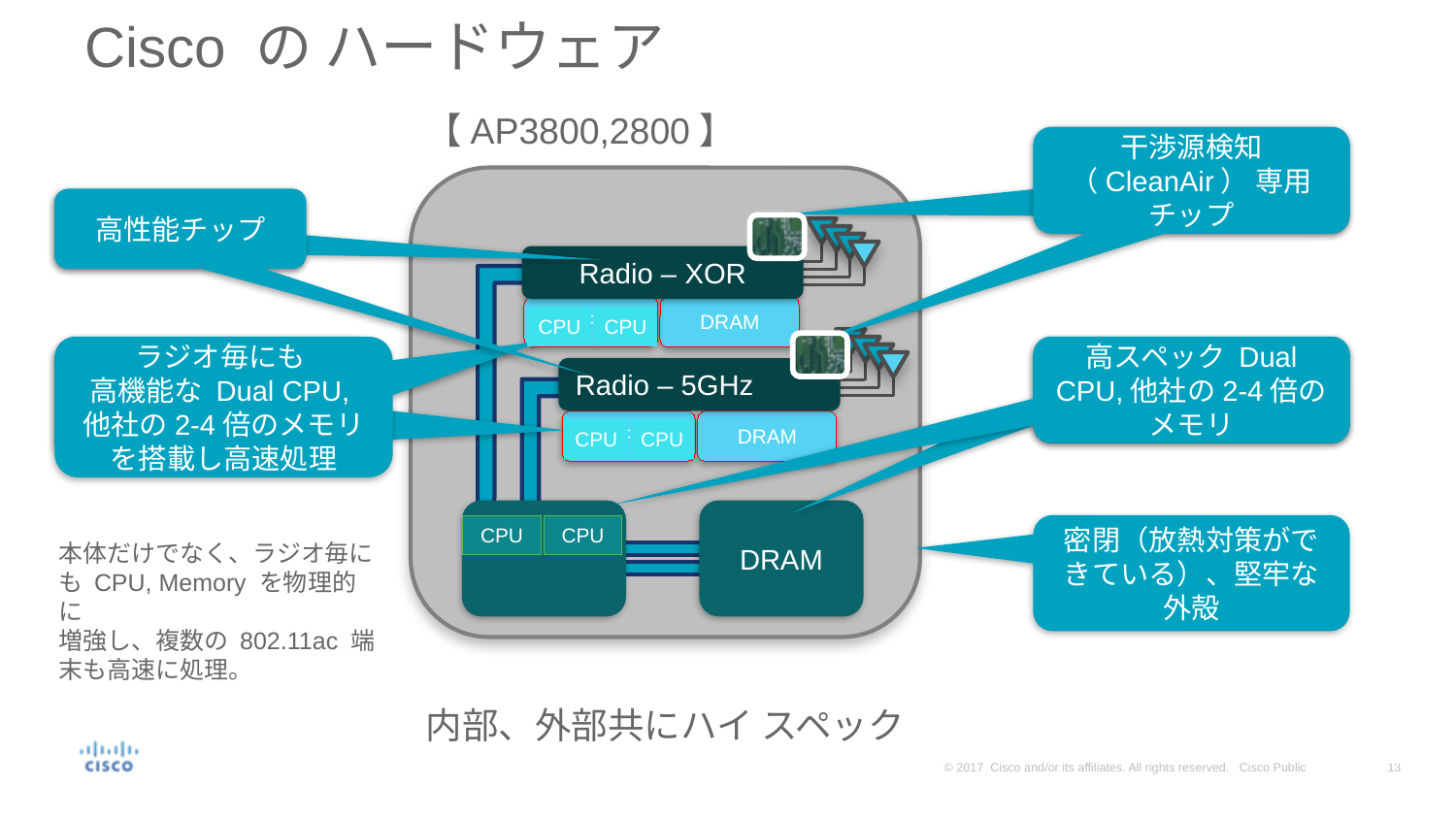

# Cisco の ハードウェア
【AP3800,2800】
干渉源検知（CleanAir） 専用チップ
干渉源検知（CleanAir） 専用チップ

Radio – XOR

CPU
DRAM

Radio – 5GHz

CPU
DRAM

DRAM

高性能チップ
高性能チップ

CPU
CPU

高スペック Dual CPU,他社の2-4倍のメモリ
ラジオ毎にも
高機能な Dual CPU,
他社の2-4倍のメモリを搭載し高速処理
高スペック Dual CPU,メモリ
CPU
CPU
密閉（放熱対策ができている）、堅牢な外殻
CPU
CPU
本体だけでなく、ラジオ毎にも CPU, Memory を物理的に
増強し、複数の 802.11ac 端末も高速に処理。
内部、外部共にハイ スペック